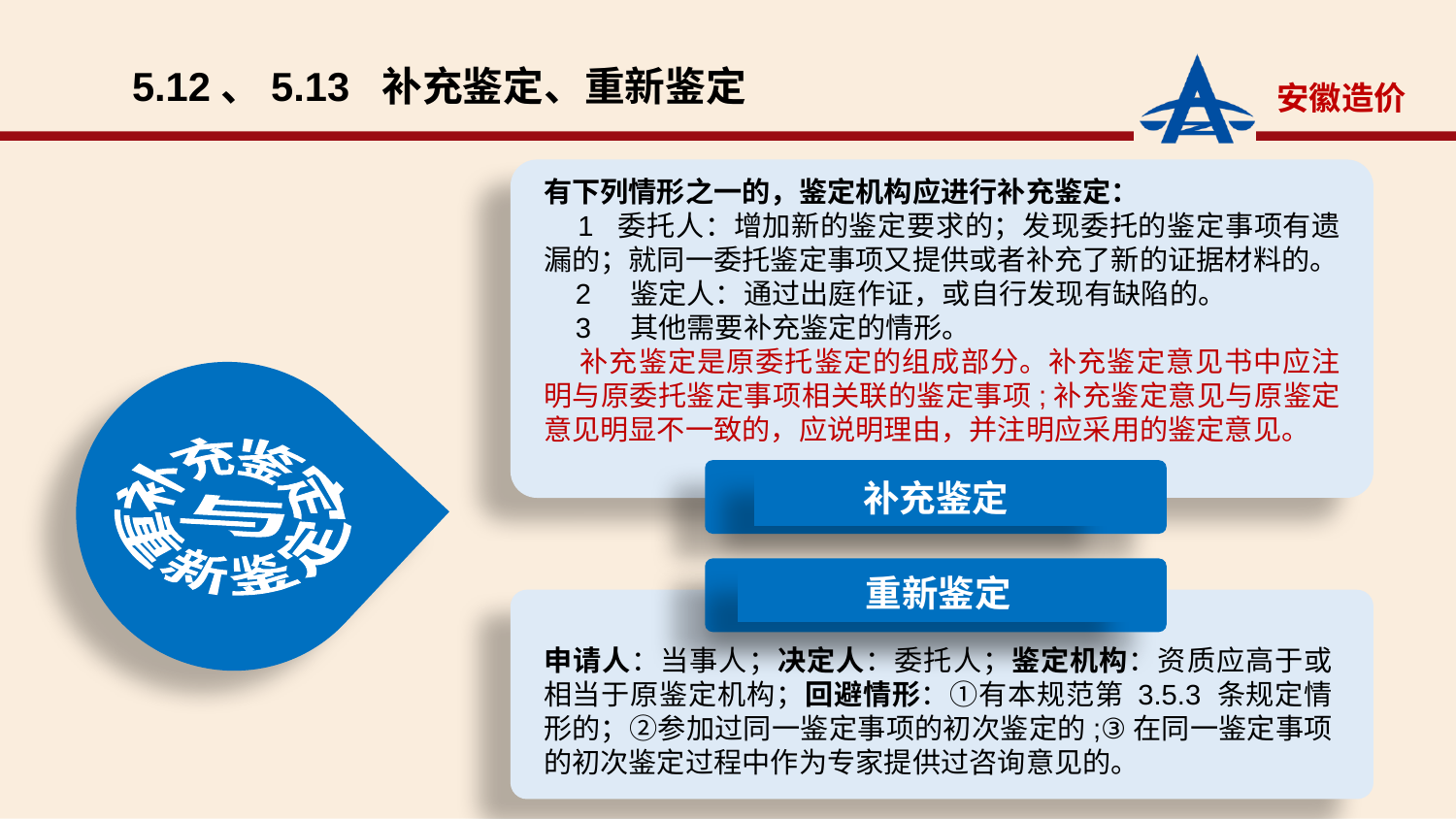

5.12、5.13  补充鉴定、重新鉴定

有下列情形之一的，鉴定机构应进行补充鉴定：
    1  委托人：增加新的鉴定要求的；发现委托的鉴定事项有遗漏的；就同一委托鉴定事项又提供或者补充了新的证据材料的。
    2    鉴定人：通过出庭作证，或自行发现有缺陷的。
    3    其他需要补充鉴定的情形。
    补充鉴定是原委托鉴定的组成部分。补充鉴定意见书中应注明与原委托鉴定事项相关联的鉴定事项;补充鉴定意见与原鉴定意见明显不一致的，应说明理由，并注明应采用的鉴定意见。

 补充鉴定
与
  重新鉴定

补充鉴定

重新鉴定

申请人：当事人；决定人：委托人；鉴定机构：资质应高于或相当于原鉴定机构；回避情形：①有本规范第 3.5.3 条规定情形的；②参加过同一鉴定事项的初次鉴定的;③在同一鉴定事项的初次鉴定过程中作为专家提供过咨询意见的。